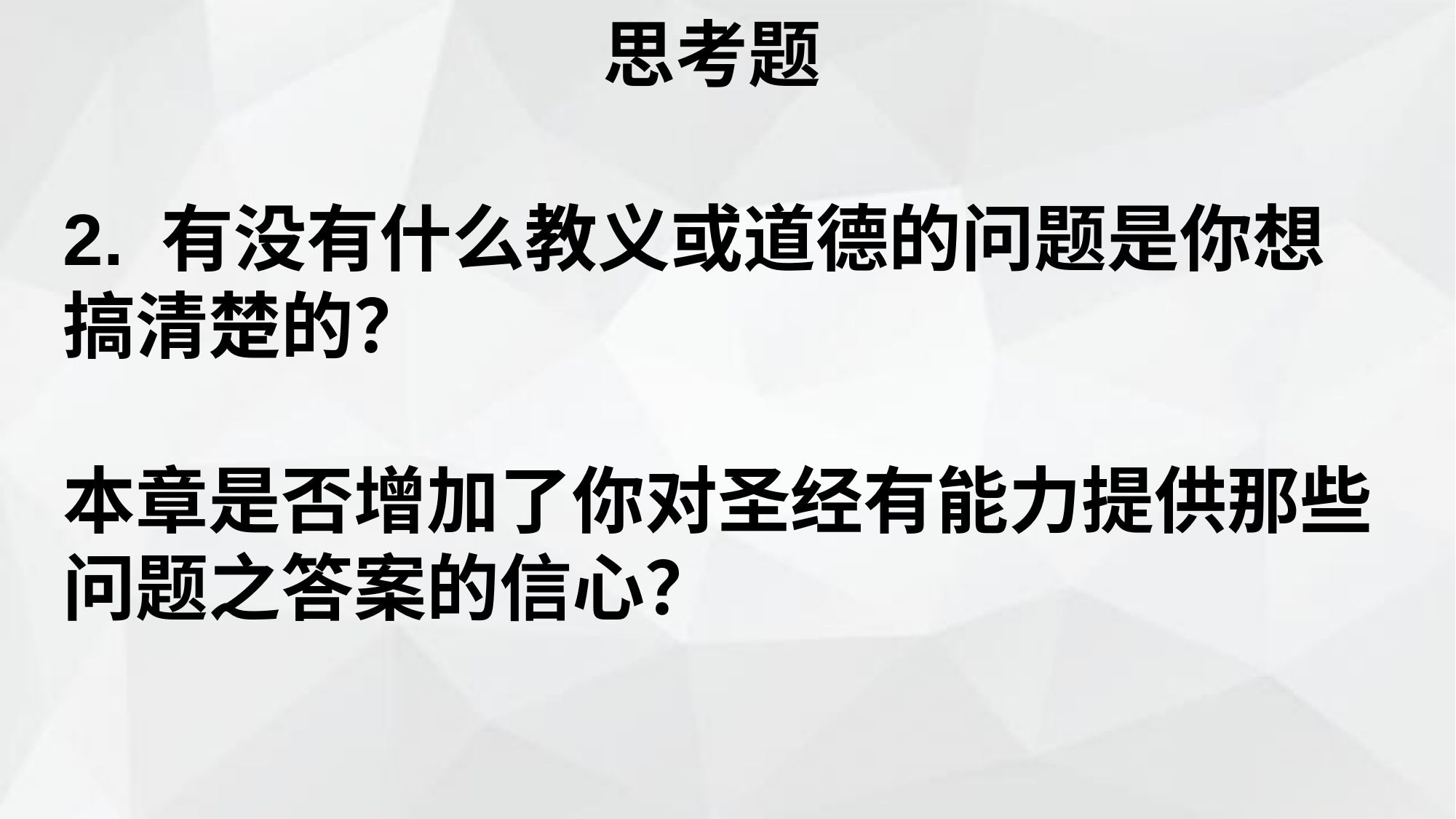

思考题

2. 有没有什么教义或道德的问题是你想搞清楚的？

本章是否增加了你对圣经有能力提供那些问题之答案的信心？

15